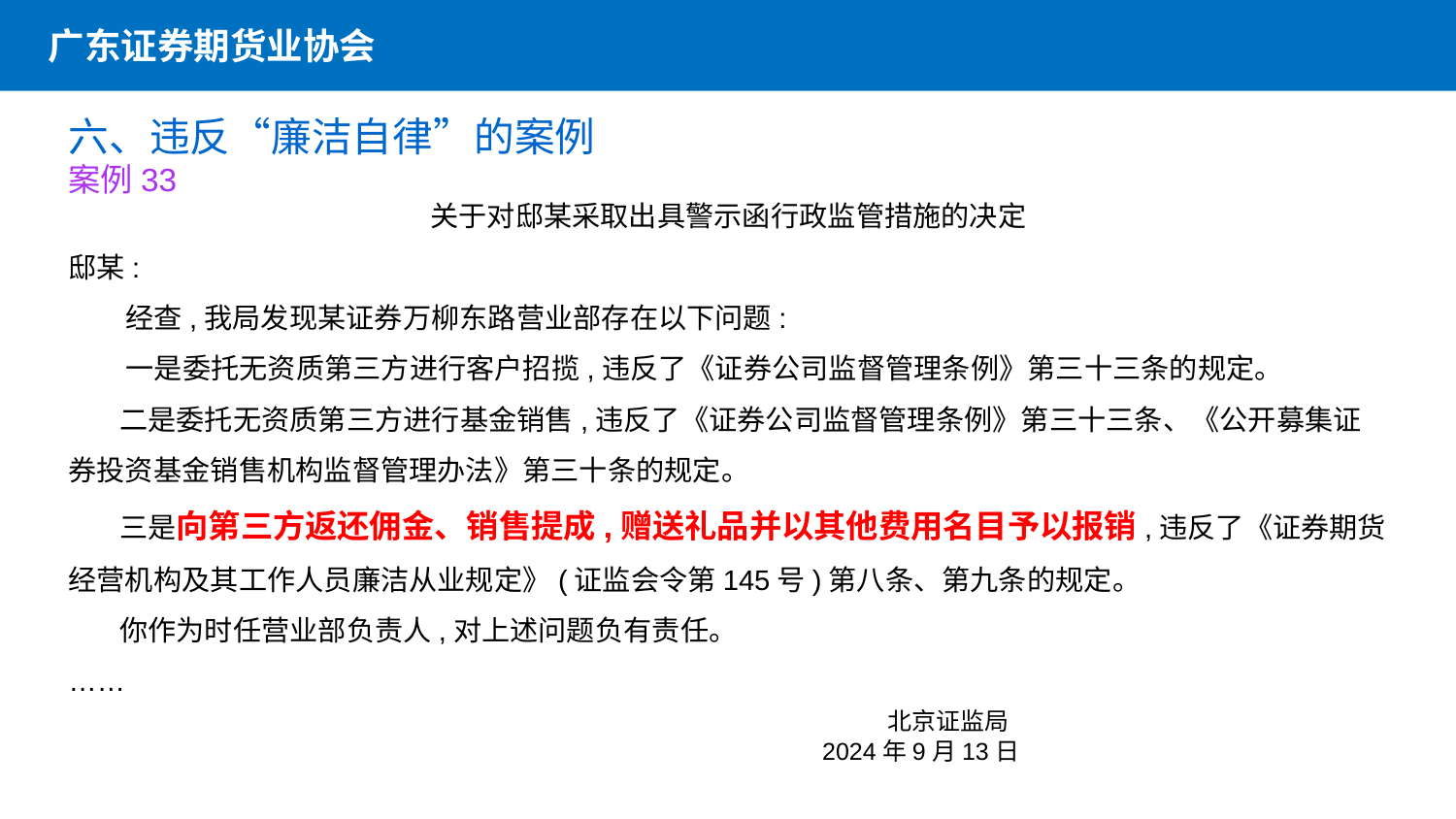

广东证券期货业协会
六、违反“廉洁自律”的案例
案例33
关于对邸某采取出具警示函行政监管措施的决定
邸某:
        经查,我局发现某证券万柳东路营业部存在以下问题:
        一是委托无资质第三方进行客户招揽,违反了《证券公司监督管理条例》第三十三条的规定。
       二是委托无资质第三方进行基金销售,违反了《证券公司监督管理条例》第三十三条、《公开募集证券投资基金销售机构监督管理办法》第三十条的规定。
       三是向第三方返还佣金、销售提成,赠送礼品并以其他费用名目予以报销,违反了《证券期货经营机构及其工作人员廉洁从业规定》(证监会令第145号)第八条、第九条的规定。
       你作为时任营业部负责人,对上述问题负有责任。
……
                                                                                                 北京证监局
　　　　　　　                                                                                                           2024年9月13日